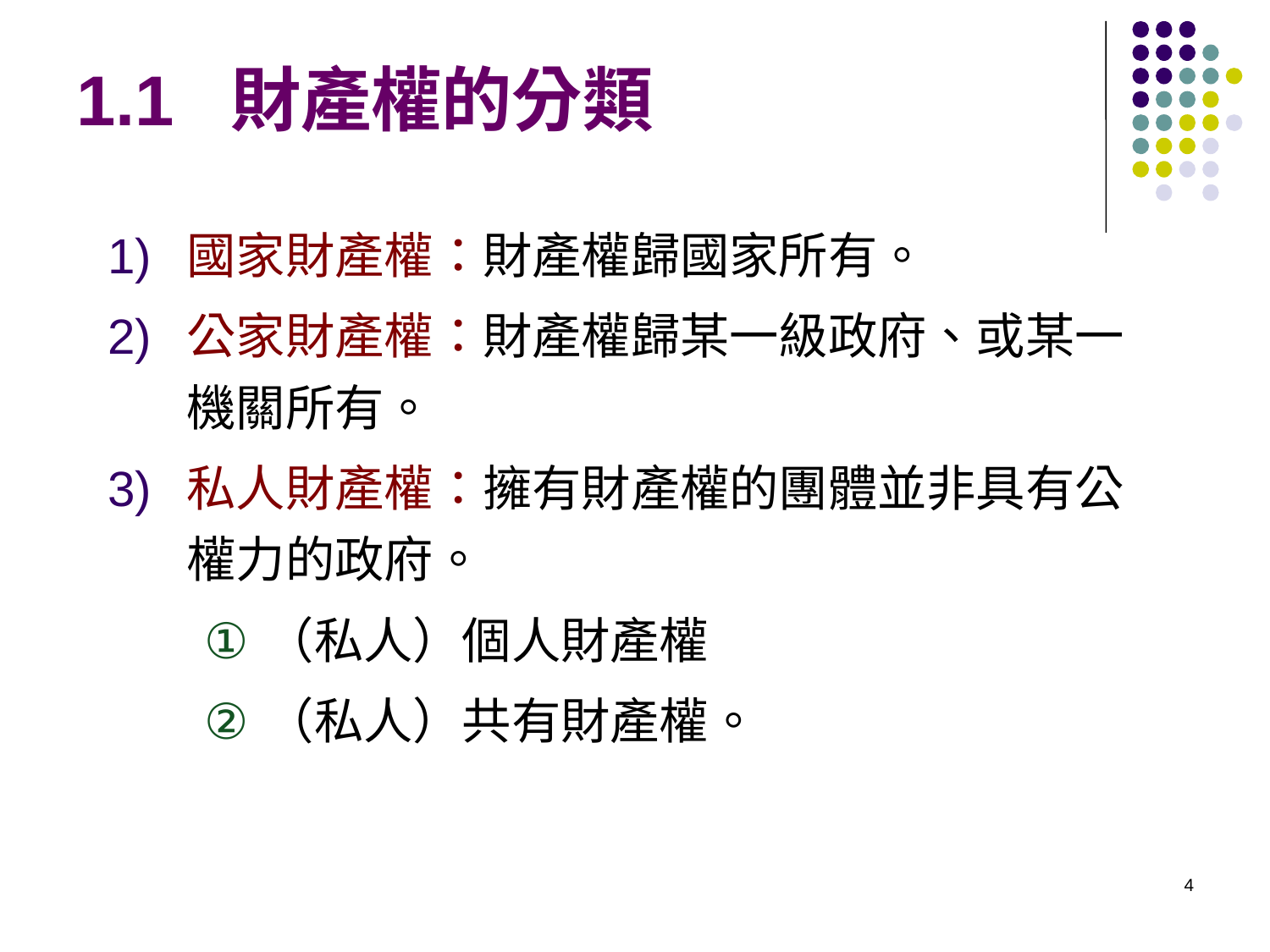

# 1.1  財產權的分類
國家財產權：財產權歸國家所有。
公家財產權：財產權歸某一級政府、或某一機關所有。
私人財產權：擁有財產權的團體並非具有公權力的政府。
（私人）個人財產權
（私人）共有財產權。
4